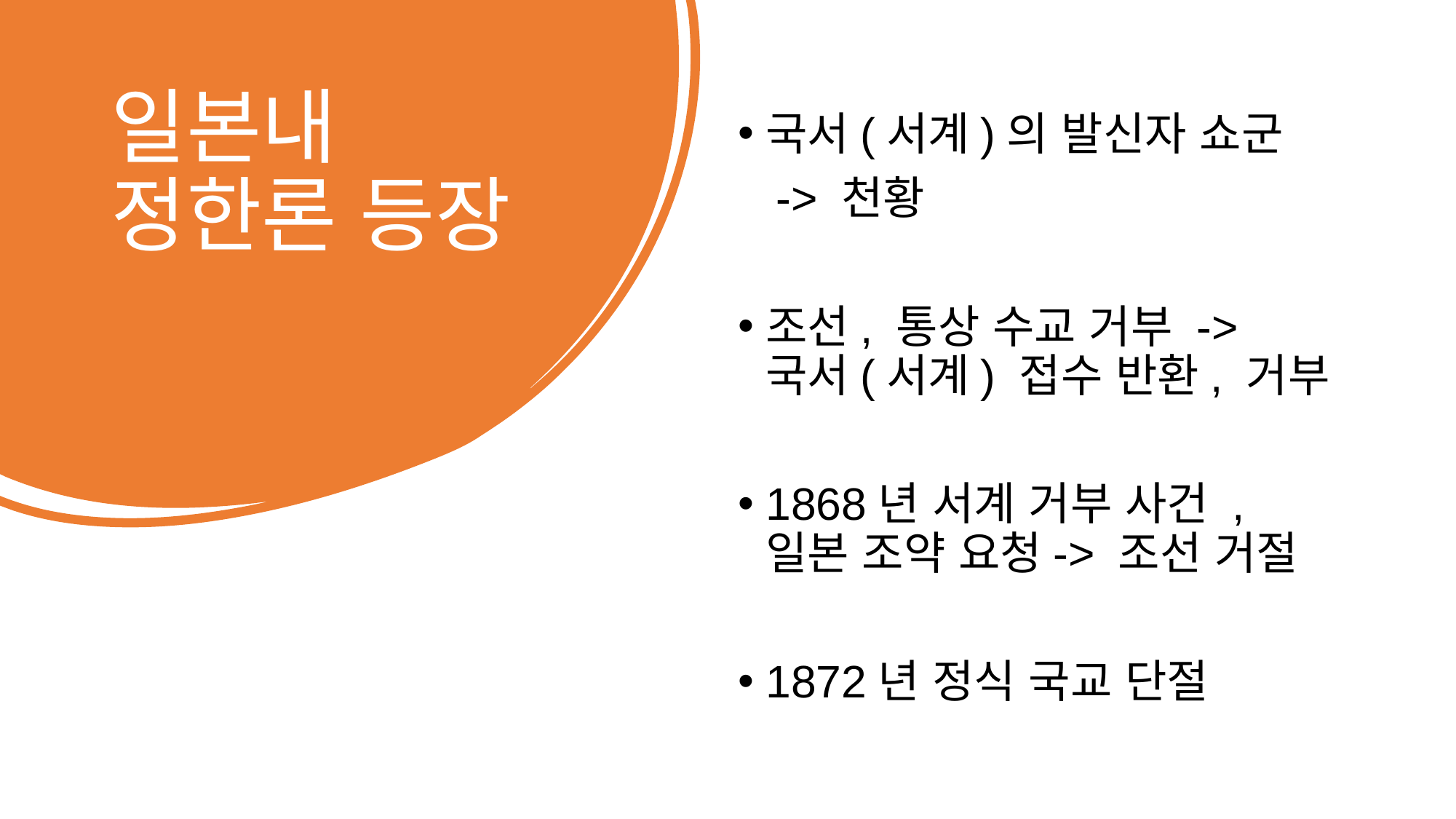

# 일본내 정한론 등장
국서(서계)의 발신자 쇼군
   -> 천황

조선, 통상 수교 거부 -> 국서(서계) 접수 반환, 거부

1868년 서계 거부 사건 , 일본 조약 요청-> 조선 거절

1872년 정식 국교 단절